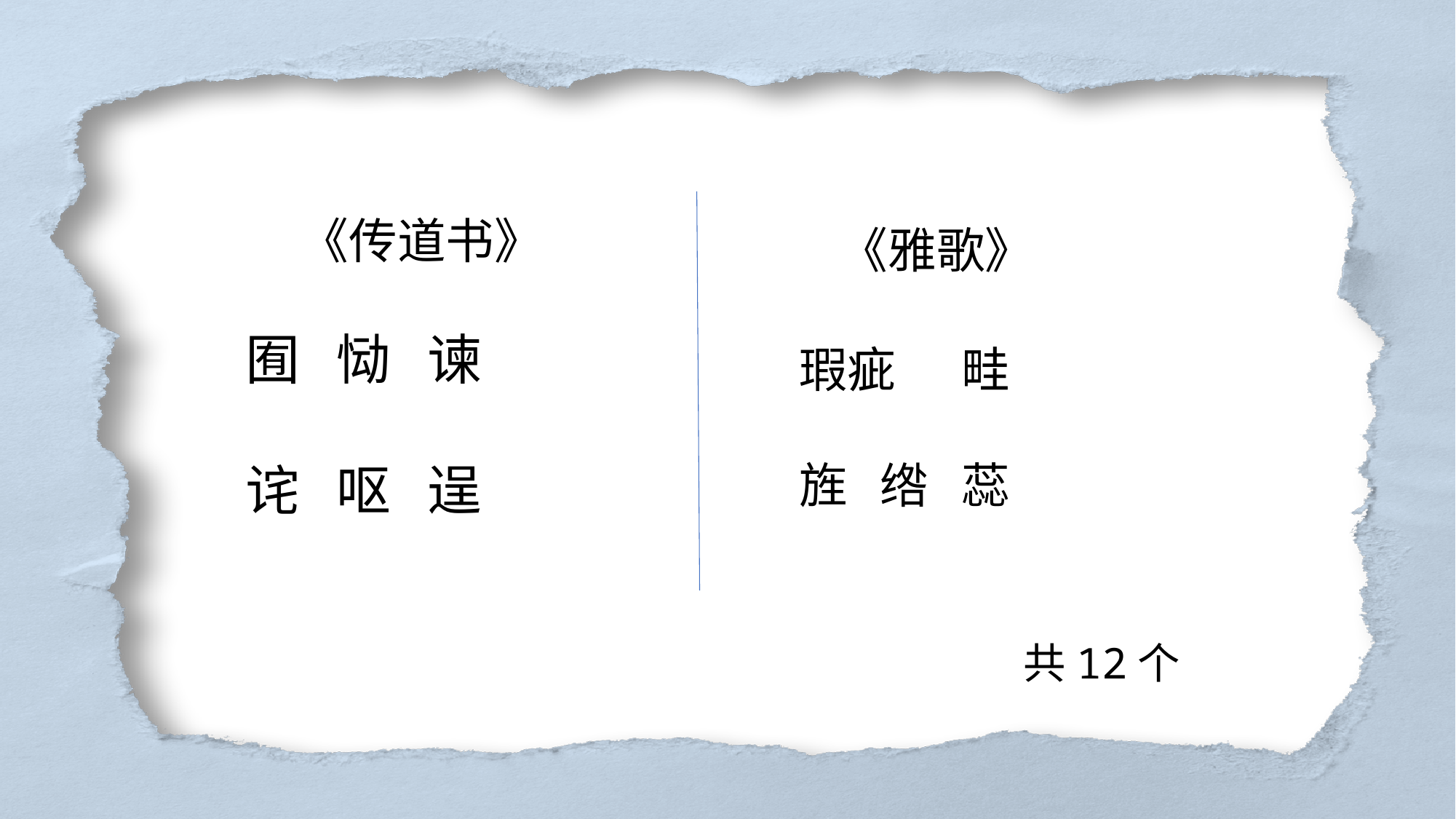

《传道书》
《雅歌》
囿   恸   谏

诧   呕   逞

瑕疵      畦

旌   绺   蕊
共12个